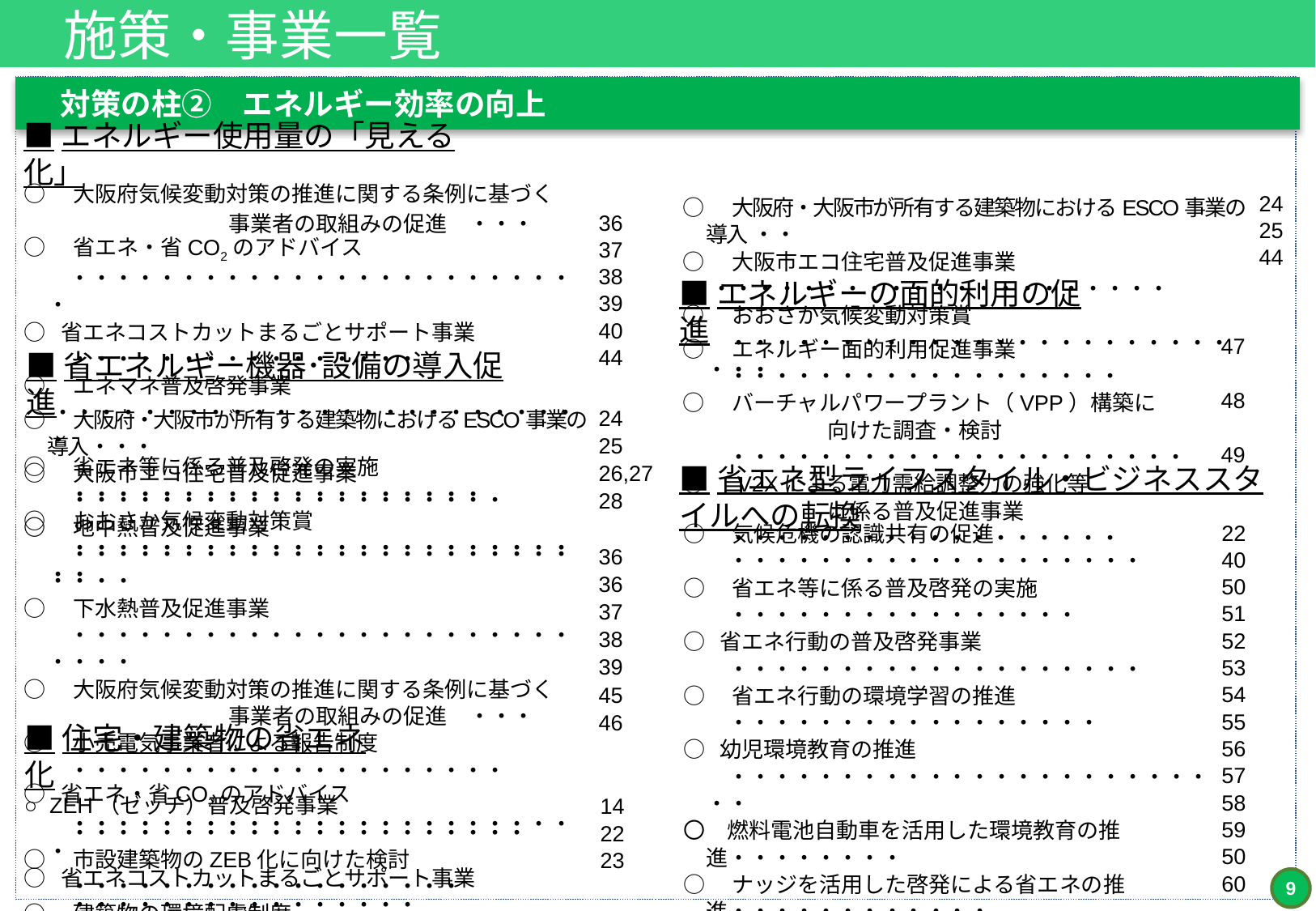

施策・事業一覧

　対策の柱②　エネルギー効率の向上
■エネルギー使用量の「見える化」

○　大阪府・大阪市が所有する建築物におけるESCO事業の導入 ・・
○　大阪市エコ住宅普及促進事業   ・・・・・・・・・・・・・・・・・・・・・
○　おおさか気候変動対策賞　・・・・・・・・・・・・・・・・・・・・・・・・・・
○　大阪府気候変動対策の推進に関する条例に基づく
                                         事業者の取組みの促進　・・・
○　省エネ・省CO2のアドバイス　　・・・・・・・・・・・・・・・・・・・・・・・・
○  省エネコストカットまるごとサポート事業　　・・・・・・・・・・・・・・・・
○　エネマネ普及啓発事業    ・・・・・・・・・・・・・・・・・・・・・・・・・
○　省エネ等に係る普及啓発の実施　　・・・・・・・・・・・・・・・・・・・
○　おおさか気候変動対策賞　　・・・・・・・・・・・・・・・・・・・・・・・・・
24
25
44
36
37
38
39
40
44
■エネルギーの面的利用の促進
47

48

49
○　エネルギー面的利用促進事業　　・・・・・・・・・・・・・・・・・・
○　バーチャルパワープラント（VPP）構築に		向けた調査・検討　・・・・・・・・・・・・・・・・・・・・・
○　V2Xによる電力需給調整力の強化等
		に係る普及促進事業　・・・・・・・・・・・・・・・・・・
■省エネルギー機器･設備の導入促進
24
25
26,27
28

36
36
37
38
39
45
46
○　大阪府・大阪市が所有する建築物におけるESCO事業の導入・・・
○　大阪市エコ住宅普及促進事業　　・・・・・・・・・・・・・・・・・・・・
○　地中熱普及促進事業　　・・・・・・・・・・・・・・・・・・・・・・・・・・・
○　下水熱普及促進事業　　・・・・・・・・・・・・・・・・・・・・・・・・・・・
○　大阪府気候変動対策の推進に関する条例に基づく
                                         事業者の取組みの促進　・・・
○　小売電気事業者による報告制度　・・・・・・・・・・・・・・・・・・・・
○  省エネ・省CO2のアドバイス　　・・・・・・・・・・・・・・・・・・・・・・・・
○  省エネコストカットまるごとサポート事業　　・・・・・・・・・・・・・・・・
○　エネマネ普及啓発事業    ・・・・・・・・・・・・・・・・・・・・・・・・・・・
○  ガス冷暖房･蓄熱式空調・コージェネレーション等の導入促進　・・・
○　大阪府・大阪市の施設等のLED化　　・・・・・・・・・・・・・・・・・
■省エネ型ライフスタイル・ビジネススタイルへの転換
22
40
50
51
52
53
54
55
56
57
58
59
50
60
○　気候危機の認識共有の促進　　・・・・・・・・・・・・・・・・・・・
○　省エネ等に係る普及啓発の実施　　・・・・・・・・・・・・・・・・
○  省エネ行動の普及啓発事業　　・・・・・・・・・・・・・・・・・・・
○　省エネ行動の環境学習の推進　　・・・・・・・・・・・・・・・・・
○  幼児環境教育の推進　　・・・・・・・・・・・・・・・・・・・・・・・・
〇　燃料電池自動車を活用した環境教育の推進・・・・・・・・
○　ナッジを活用した啓発による省エネの推進・・・・・・・・・・・・
○　環境パートナーシップの推進　　・・・・・・・・・・・・・・・・・・・・
○　府庁の率先行動　・・・・・・・・・・・・・・・・・・・・・・・・・・・・・・
○　市の率先行動　・・・・・・・・・・・・・・・・・・・・・・・・・・・・・・・・
○  民間資金を活用したエネルギー施策の推進　　・・・・・・・・
○　産業創造館における中小企業向け専門家相談　　・・・・
○　ATCグリーンエコプラザの運営等　　 ・・・・・・・・・・・・・・・・
○　脱炭素化に向けた消費行動促進事業　・・・・・・・・・・・・

■住宅・建築物の省エネ化
○  ZEH（ゼッチ）普及啓発事業　　・・・・・・・・・・・・・・・・・・・・・
○　市設建築物のZEB化に向けた検討　・・・・・・・・・・・・・・・・・・
○　建築物の環境配慮制度　・・・・・・・・・・・・・・・・・・・・・・・・・・・
14
22
23
9